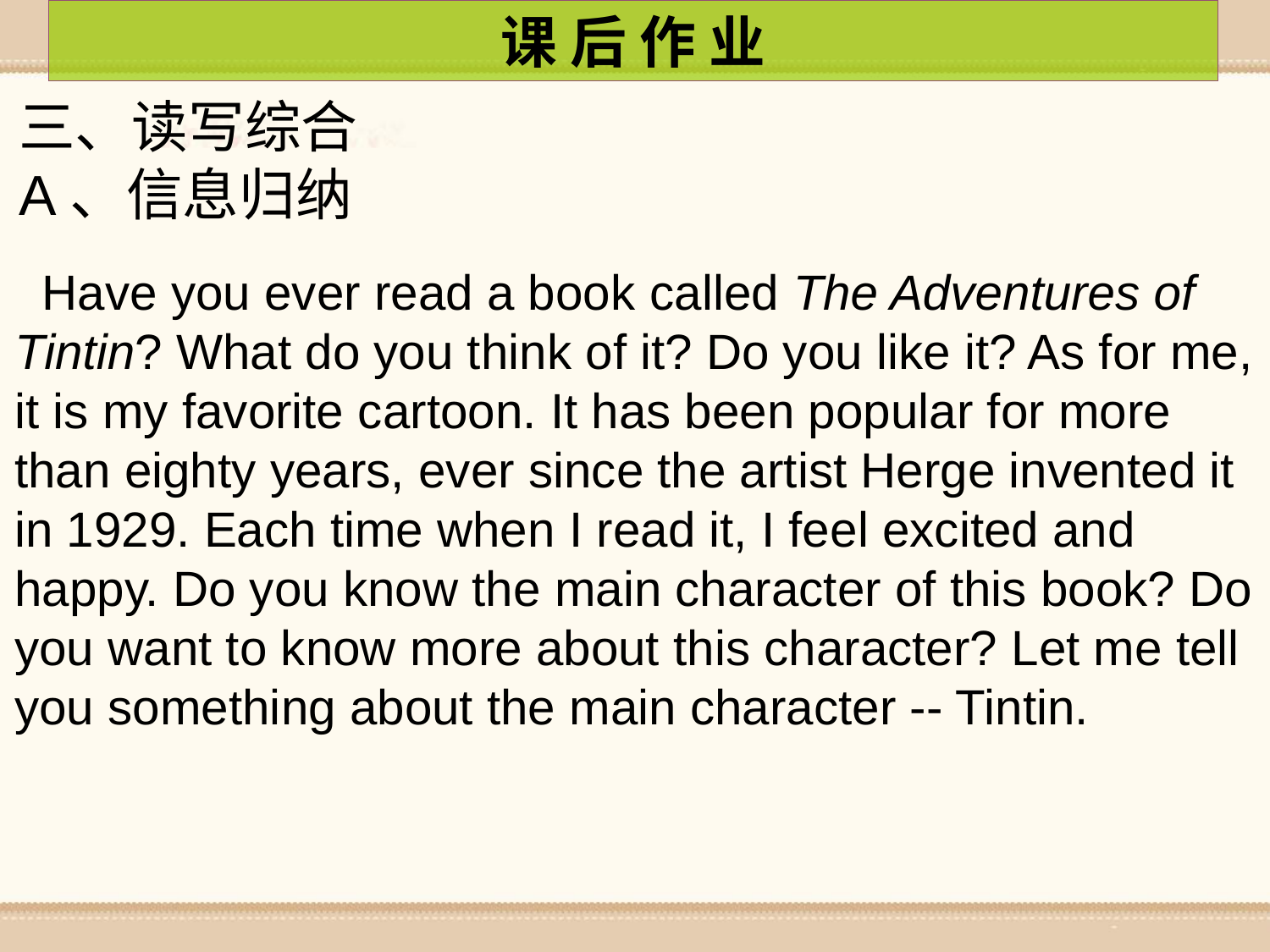

课 后 作 业
三、读写综合
A、信息归纳
  Have you ever read a book called The Adventures of Tintin? What do you think of it? Do you like it? As for me, it is my favorite cartoon. It has been popular for more than eighty years, ever since the artist Herge invented it in 1929. Each time when I read it, I feel excited and happy. Do you know the main character of this book? Do you want to know more about this character? Let me tell you something about the main character -- Tintin.